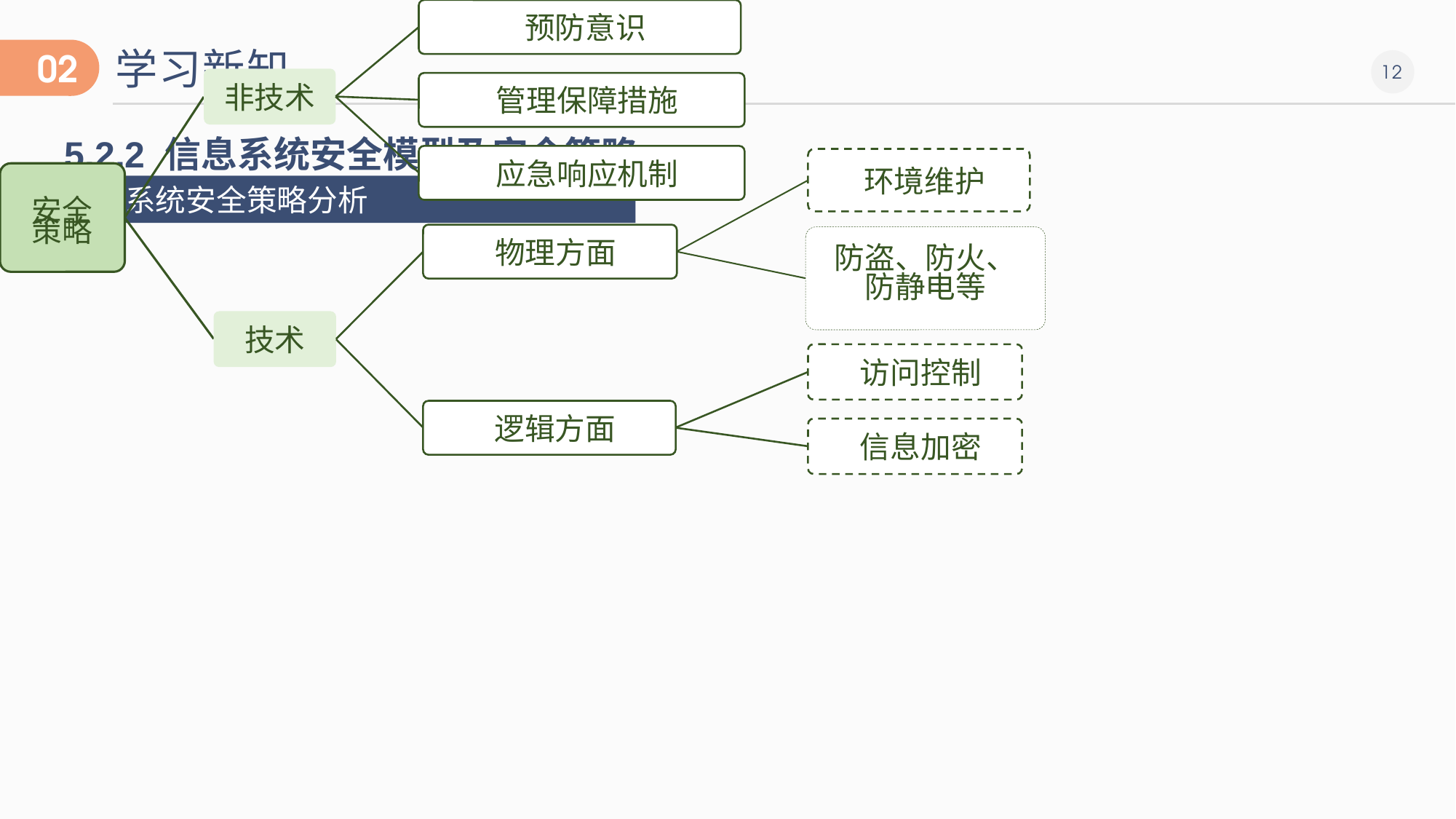

学习新知

02
5.2.2 信息系统安全模型及安全策略
信息系统安全策略分析
安全
策略

非技术

预防意识

管理保障措施

应急响应机制

技术

物理方面

环境维护

防盗、防火、
防静电等

逻辑方面

访问控制

信息加密